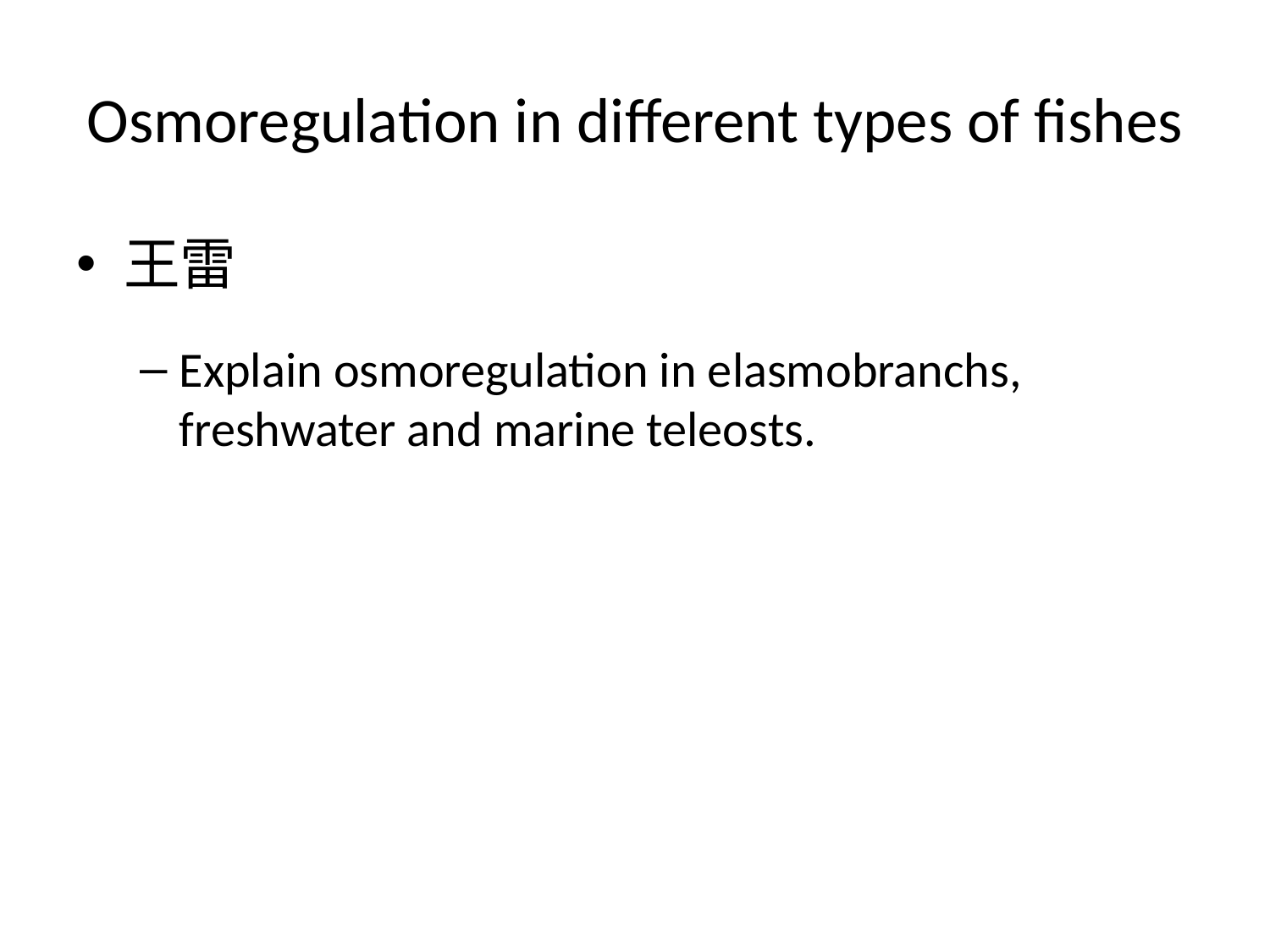

# Osmoregulation in different types of fishes
王雷
Explain osmoregulation in elasmobranchs, freshwater and marine teleosts.